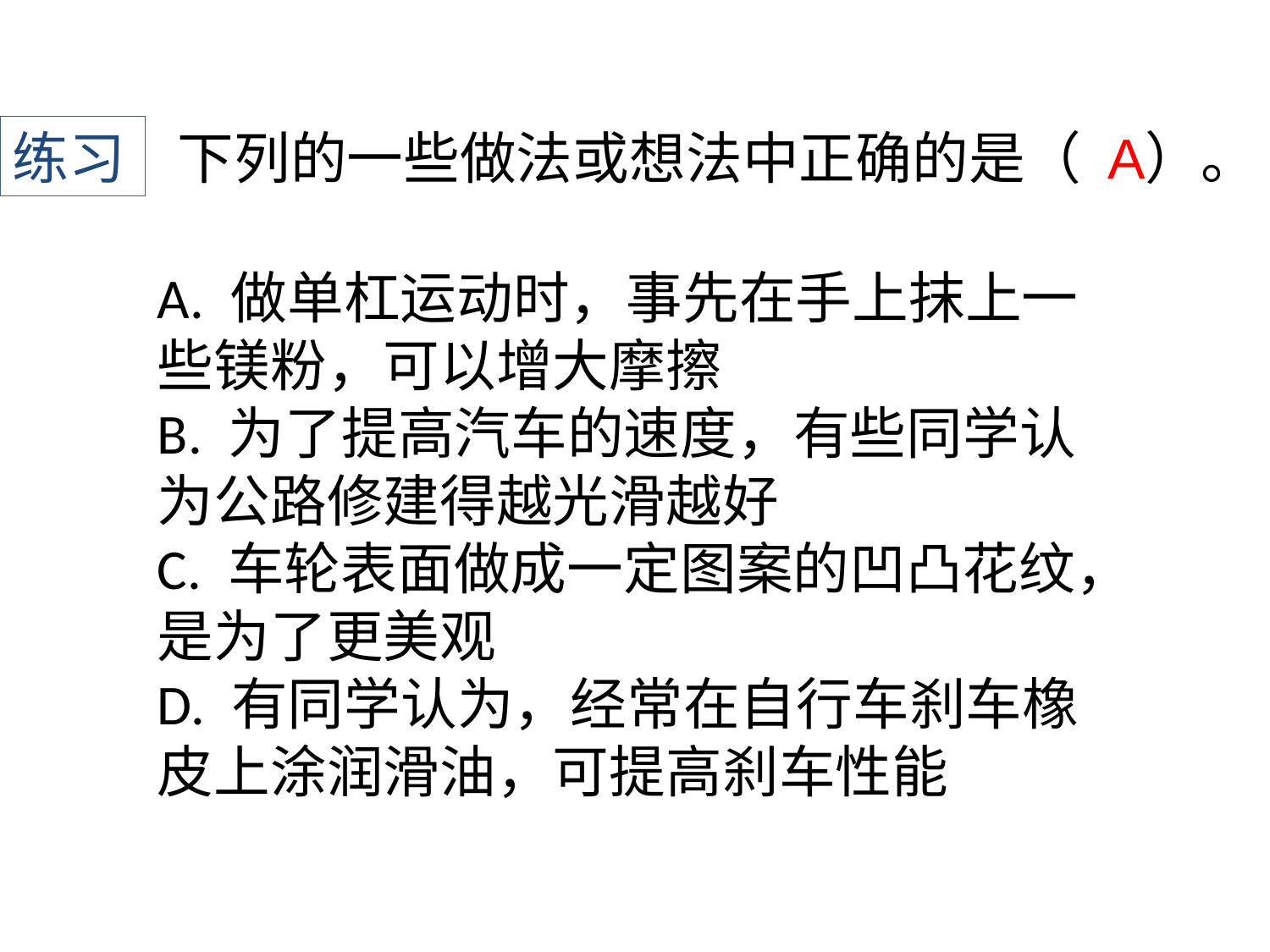

练习
下列的一些做法或想法中正确的是（     ）。
A
A. 做单杠运动时，事先在手上抹上一些镁粉，可以增大摩擦
B. 为了提高汽车的速度，有些同学认为公路修建得越光滑越好
C. 车轮表面做成一定图案的凹凸花纹，是为了更美观
D. 有同学认为，经常在自行车刹车橡皮上涂润滑油，可提高刹车性能